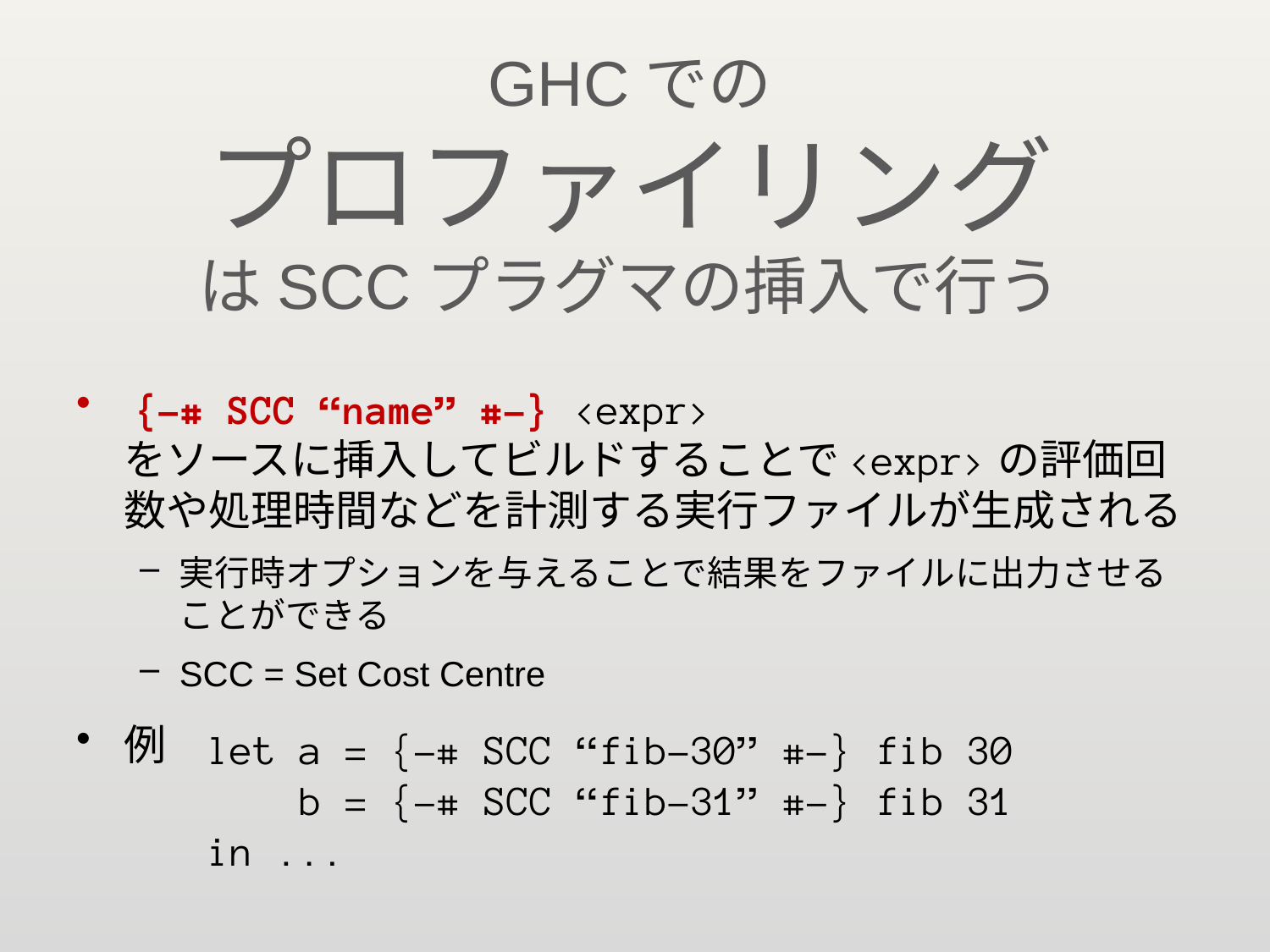

# GHCでの プロファイリング はSCCプラグマの挿入で行う
 {-# SCC “name” #-} <expr>
をソースに挿入してビルドすることで<expr>の評価回数や処理時間などを計測する実行ファイルが生成される
実行時オプションを与えることで結果をファイルに出力させることができる
SCC = Set Cost Centre
例
let a = {-# SCC “fib-30” #-} fib 30
    b = {-# SCC “fib-31” #-} fib 31
in ...